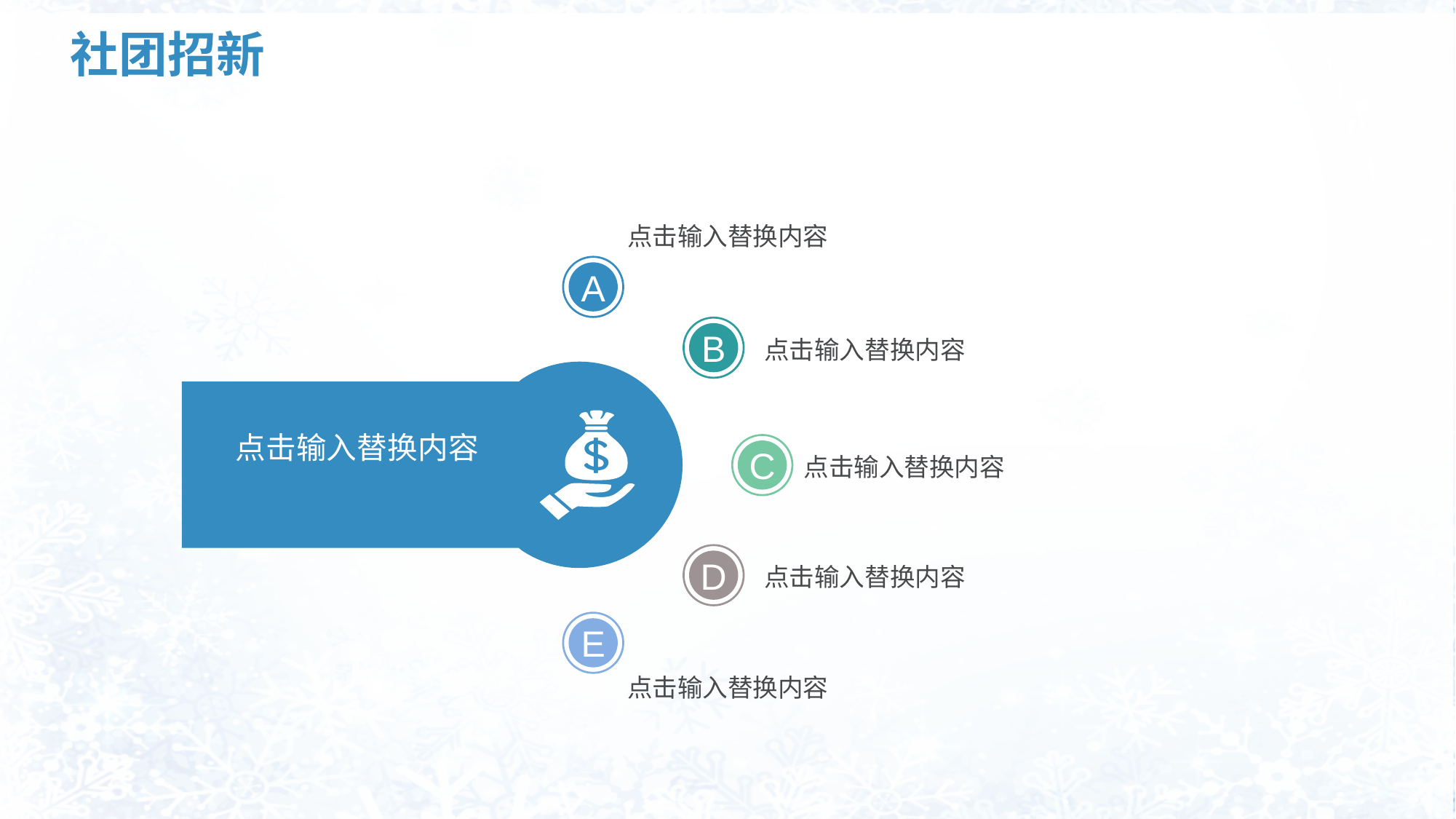

# 社团招新
点击输入替换内容

A
B
点击输入替换内容

点击输入替换内容

C
点击输入替换内容

D
点击输入替换内容

E
点击输入替换内容